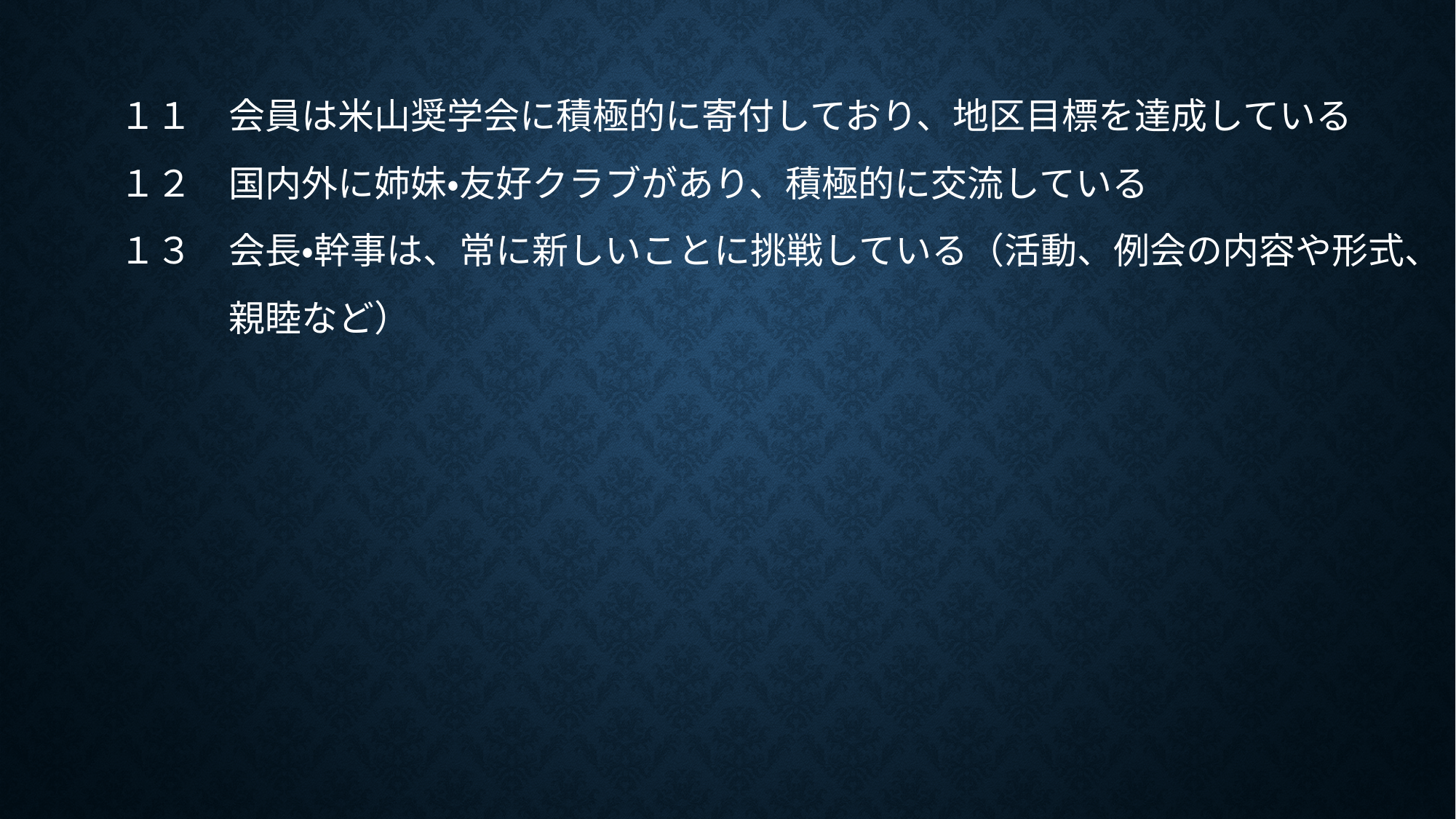

１１　会員は米山奨学会に積極的に寄付しており、地区目標を達成している
１２　国内外に姉妹・友好クラブがあり、積極的に交流している
１３　会長・幹事は、常に新しいことに挑戦している（活動、例会の内容や形式、
　　　親睦など）